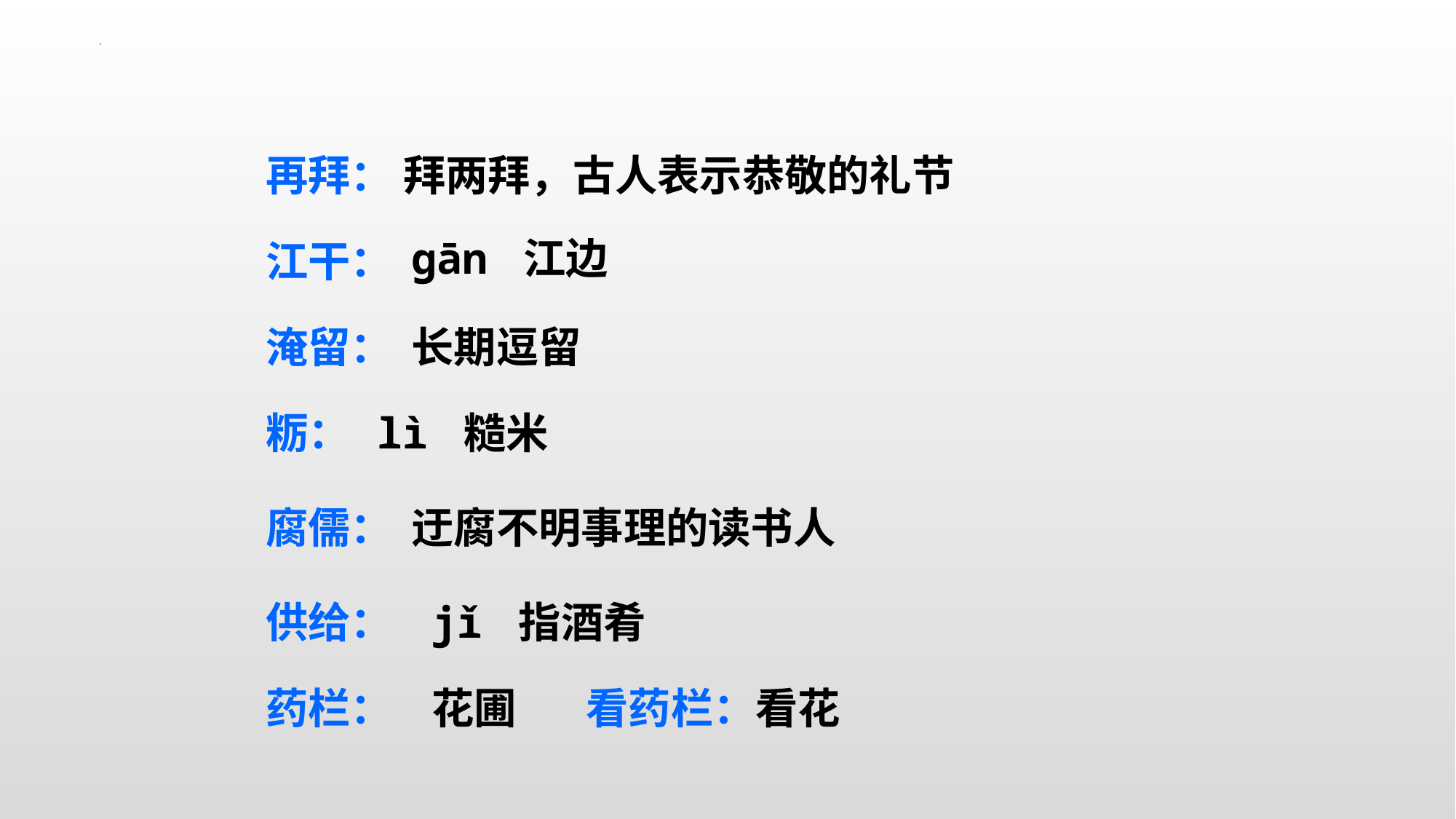

再拜：
拜两拜，古人表示恭敬的礼节
gān 江边
江干：
淹留：
长期逗留
粝：
 lì 糙米
腐儒：
迂腐不明事理的读书人
供给：
 jǐ 指酒肴
药栏：
花圃
看药栏：看花